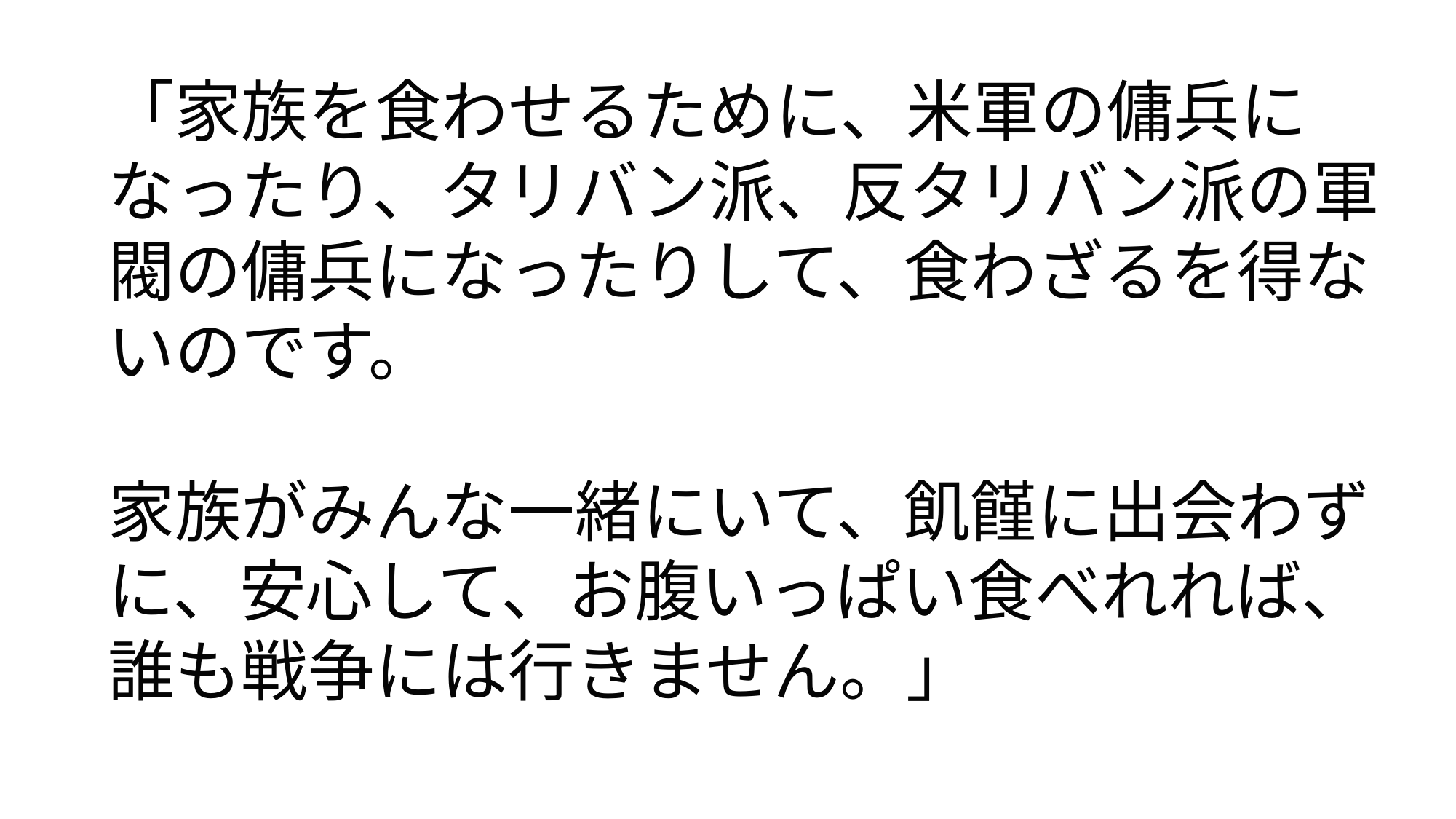

「家族を食わせるために、米軍の傭兵になったり、タリバン派、反タリバン派の軍閥の傭兵になったりして、食わざるを得ないのです。

家族がみんな一緒にいて、飢饉に出会わずに、安心して、お腹いっぱい食べれれば、誰も戦争には行きません。」